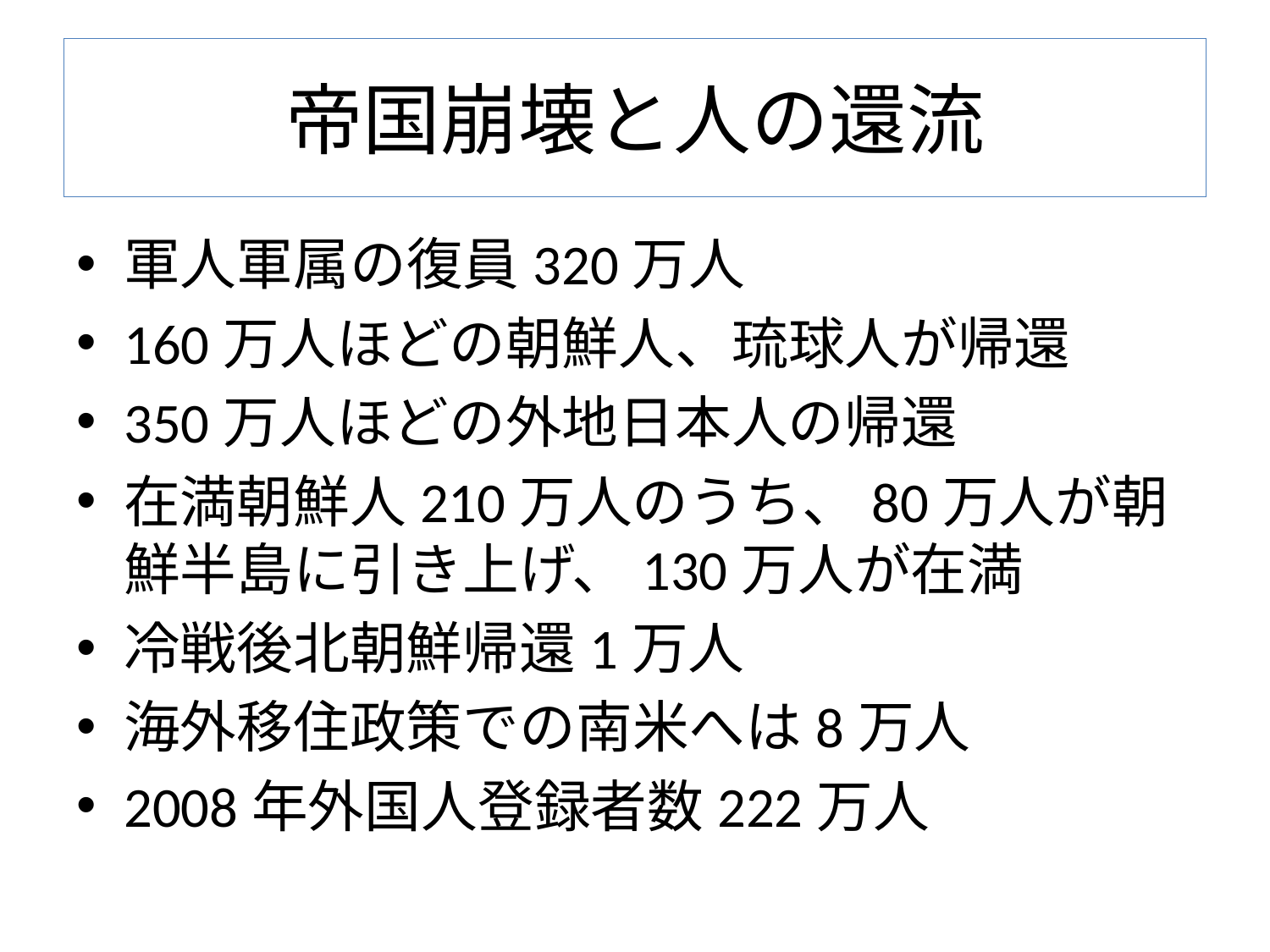

# 帝国崩壊と人の還流
軍人軍属の復員320万人
160万人ほどの朝鮮人、琉球人が帰還
350万人ほどの外地日本人の帰還
在満朝鮮人210万人のうち、80万人が朝鮮半島に引き上げ、130万人が在満
冷戦後北朝鮮帰還1万人
海外移住政策での南米へは8万人
2008年外国人登録者数222万人